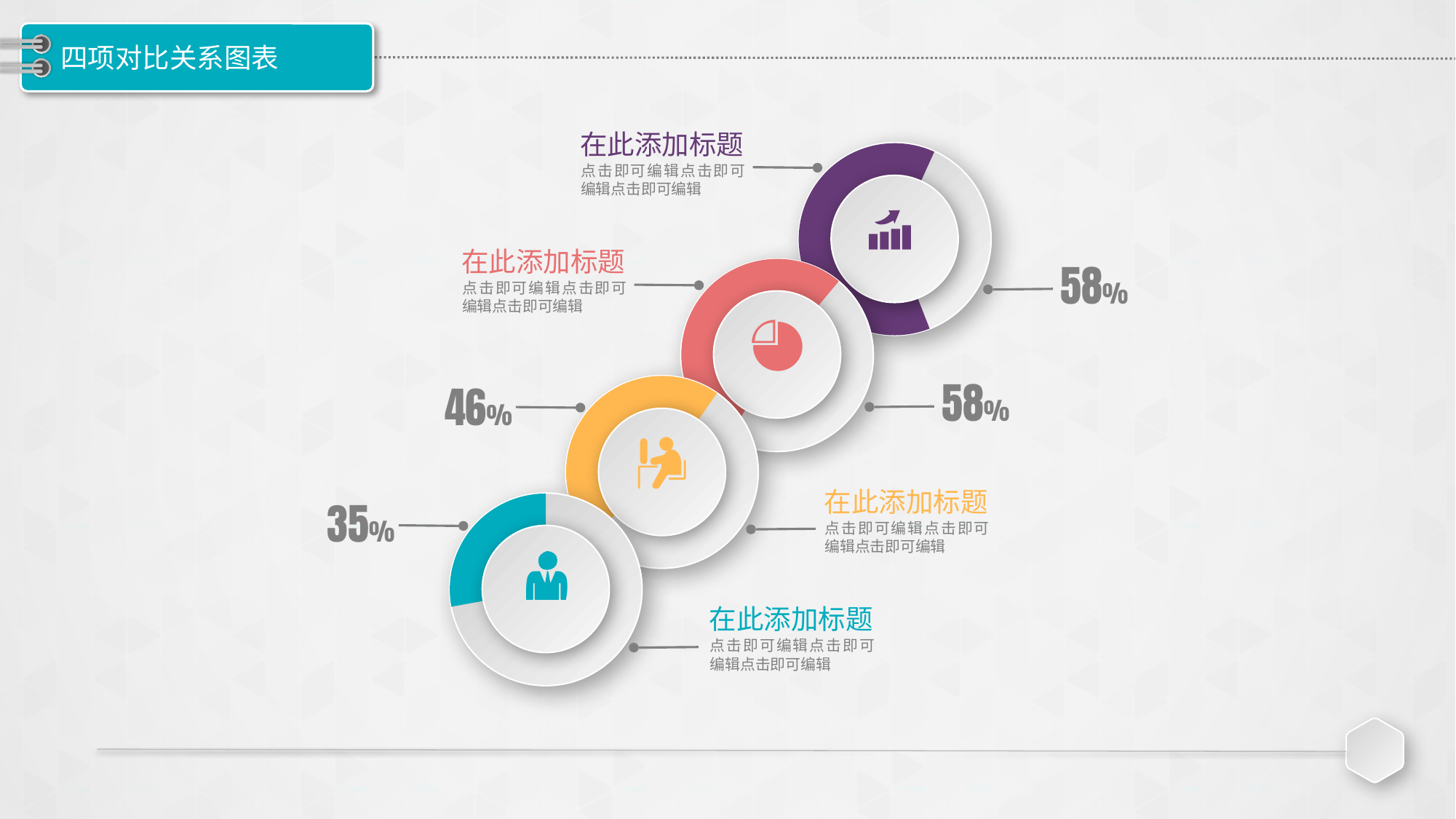

# 四项对比关系图表
在此添加标题
点击即可编辑点击即可编辑点击即可编辑

在此添加标题
点击即可编辑点击即可编辑点击即可编辑
58%

58%

46%

在此添加标题
点击即可编辑点击即可编辑点击即可编辑

35%

在此添加标题
点击即可编辑点击即可编辑点击即可编辑
10